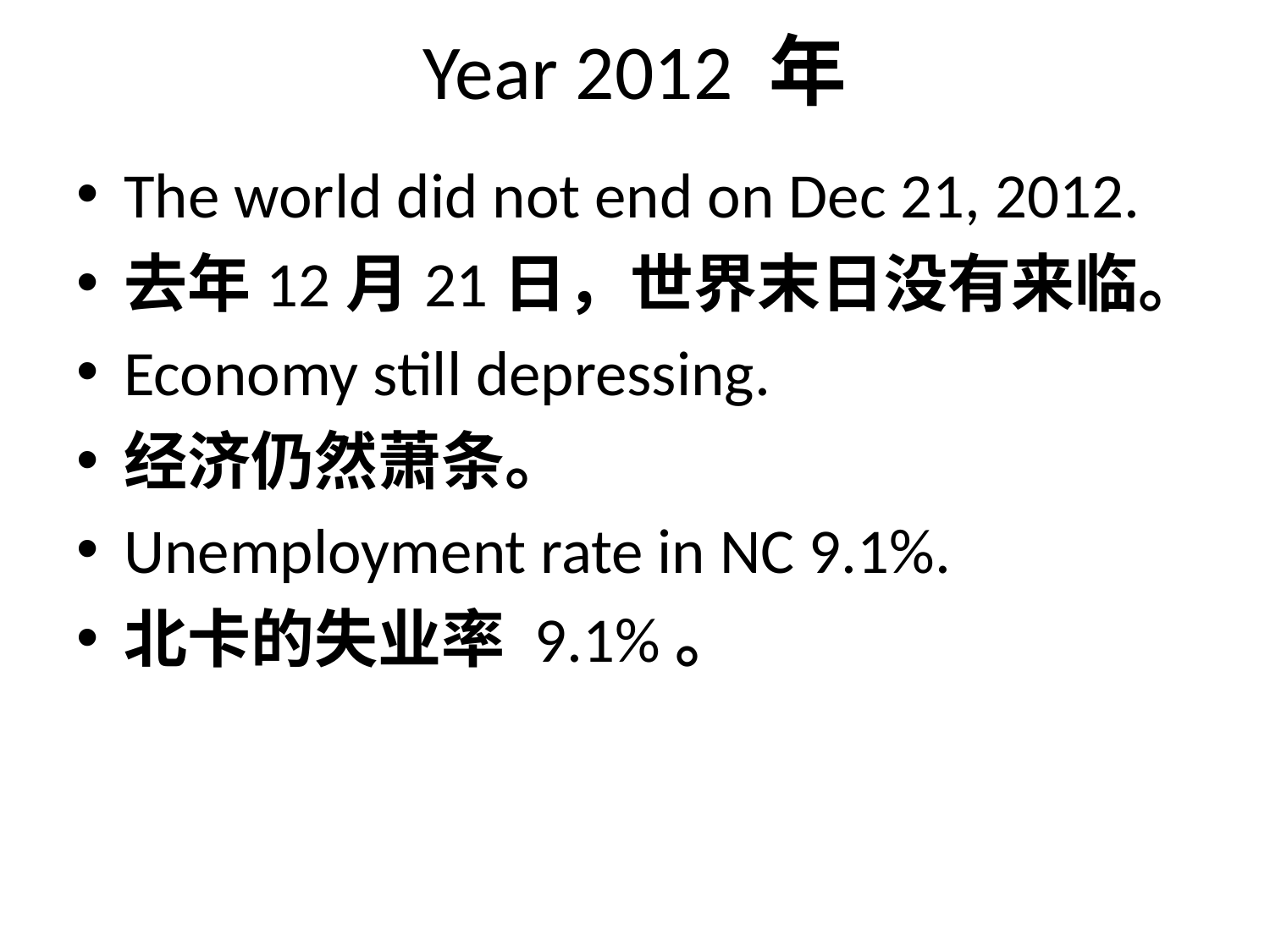

# Year 2012 年
The world did not end on Dec 21, 2012.
去年12月21日，世界末日没有来临。
Economy still depressing.
经济仍然萧条。
Unemployment rate in NC 9.1%.
北卡的失业率 9.1%。